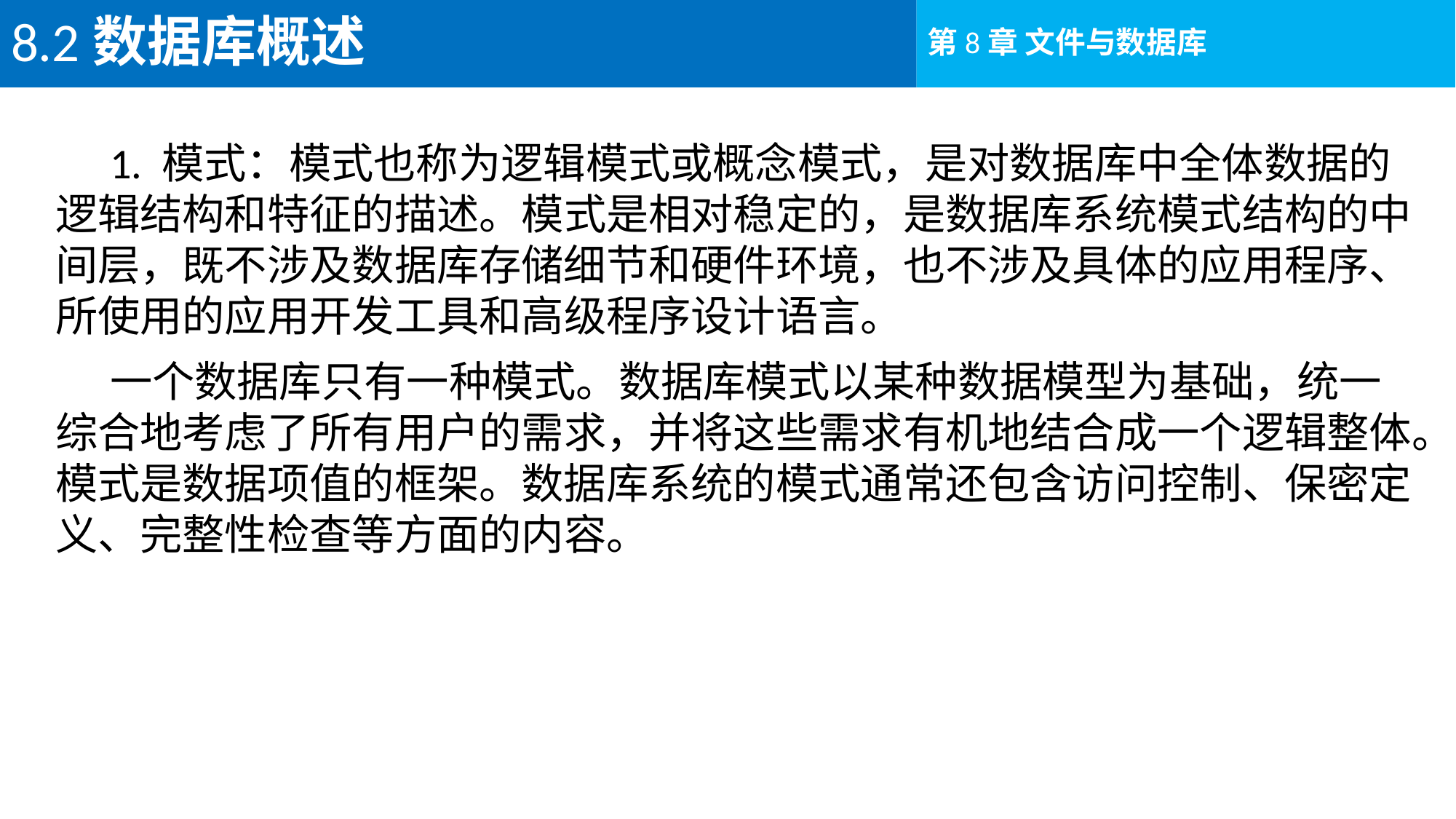

# 8.2数据库概述
1. 模式：模式也称为逻辑模式或概念模式，是对数据库中全体数据的逻辑结构和特征的描述。模式是相对稳定的，是数据库系统模式结构的中间层，既不涉及数据库存储细节和硬件环境，也不涉及具体的应用程序、所使用的应用开发工具和高级程序设计语言。
一个数据库只有一种模式。数据库模式以某种数据模型为基础，统一综合地考虑了所有用户的需求，并将这些需求有机地结合成一个逻辑整体。模式是数据项值的框架。数据库系统的模式通常还包含访问控制、保密定义、完整性检查等方面的内容。